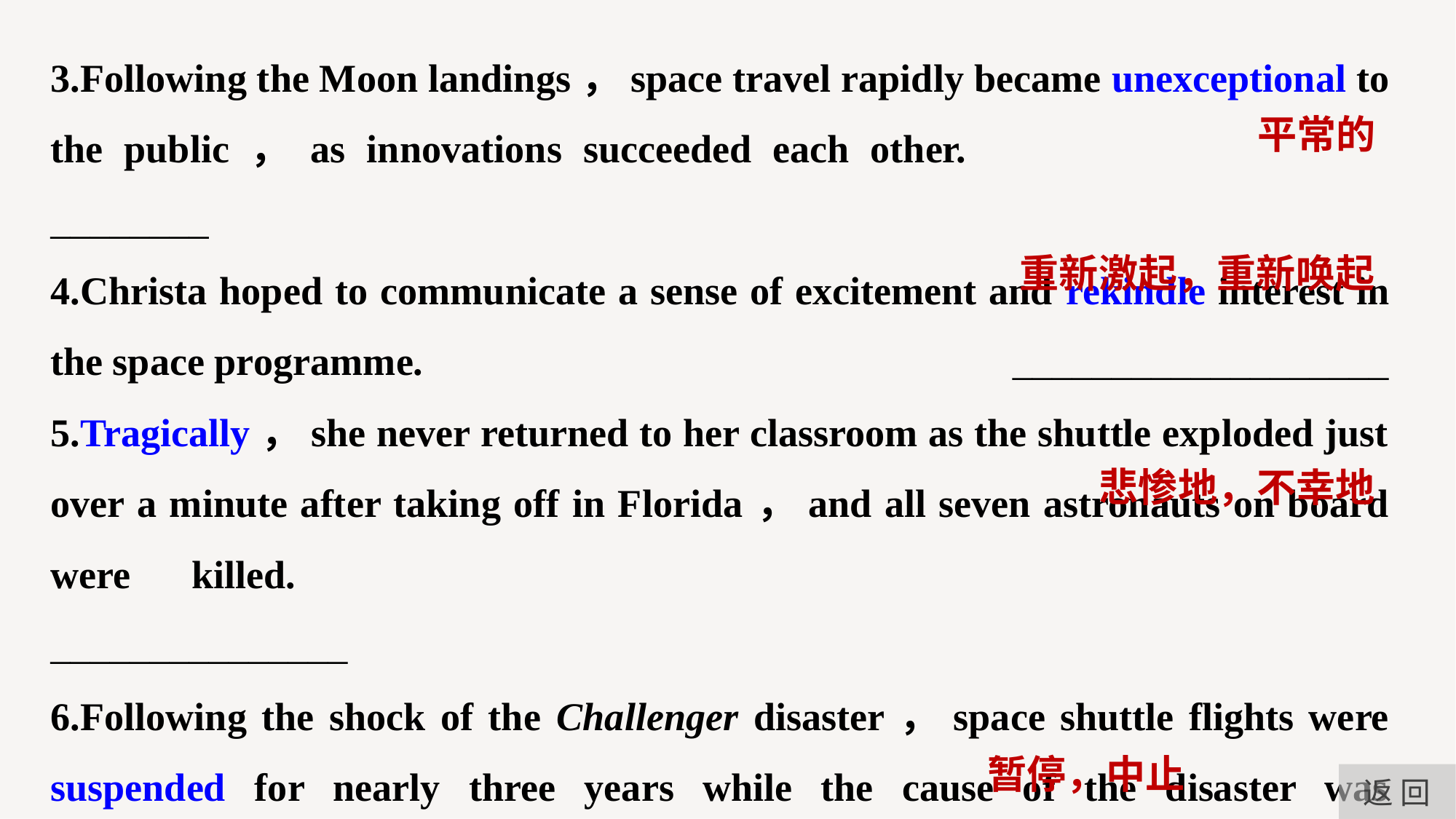

3.Following the Moon landings，space travel rapidly became unexceptional to the public，as innovations succeeded each other.			         ________
4.Christa hoped to communicate a sense of excitement and rekindle interest in the space programme.					         ___________________
5.Tragically，she never returned to her classroom as the shuttle exploded just over a minute after taking off in Florida，and all seven astronauts on board were killed.								      _______________
6.Following the shock of the Challenger disaster，space shuttle flights were suspended for nearly three years while the cause of the disaster was investigated，and some of the shuttle’s components were redesigned.
                                                                                               ___________
平常的
重新激起，重新唤起
悲惨地，不幸地
暂停，中止
返 回